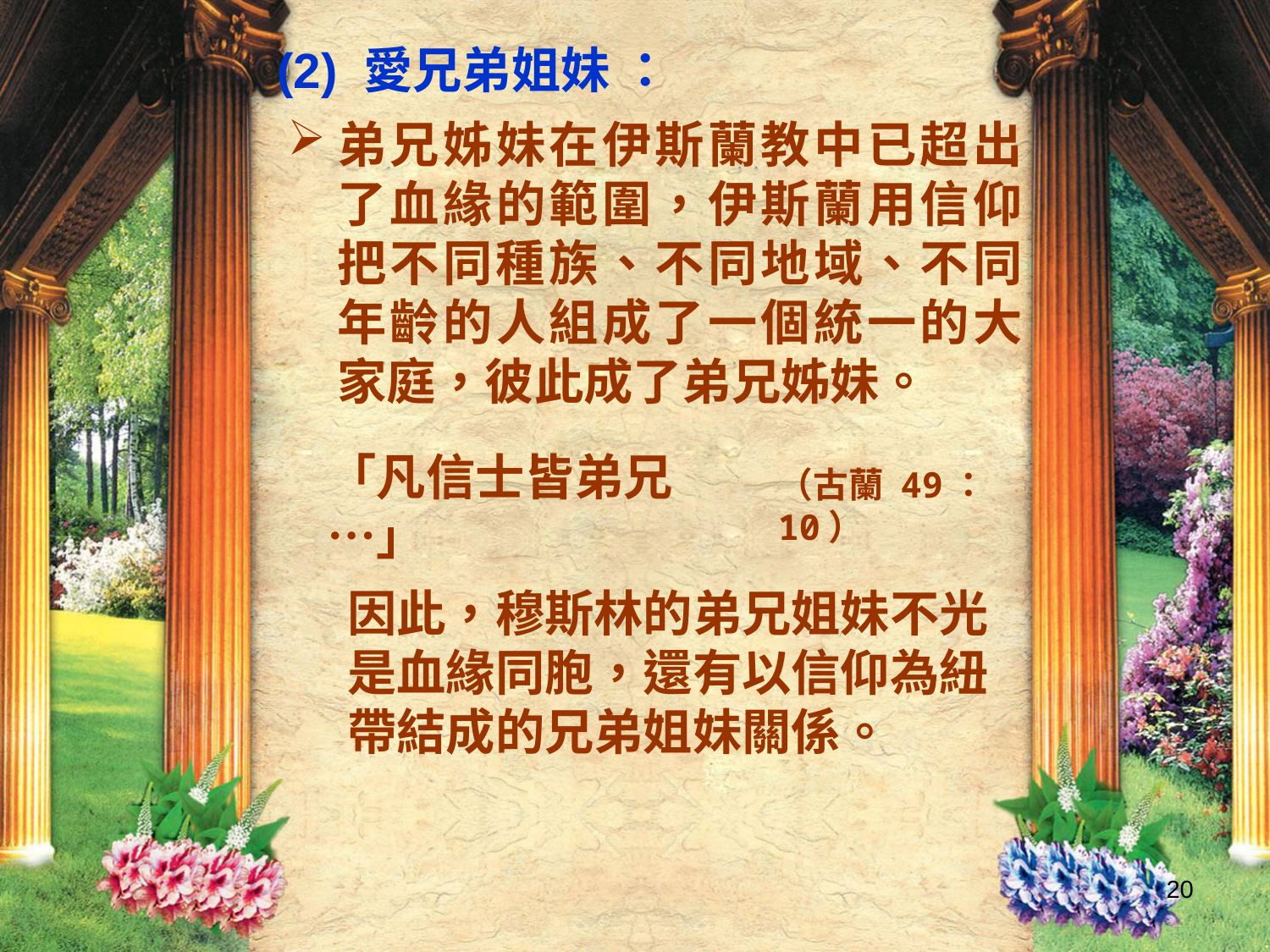

(2) 愛兄弟姐妹 ：
弟兄姊妹在伊斯蘭教中已超出了血緣的範圍，伊斯蘭用信仰把不同種族、不同地域、不同年齡的人組成了一個統一的大家庭，彼此成了弟兄姊妹。
「凡信士皆弟兄…」
（古蘭 49：10）
因此，穆斯林的弟兄姐妹不光是血緣同胞，還有以信仰為紐帶結成的兄弟姐妹關係。

20